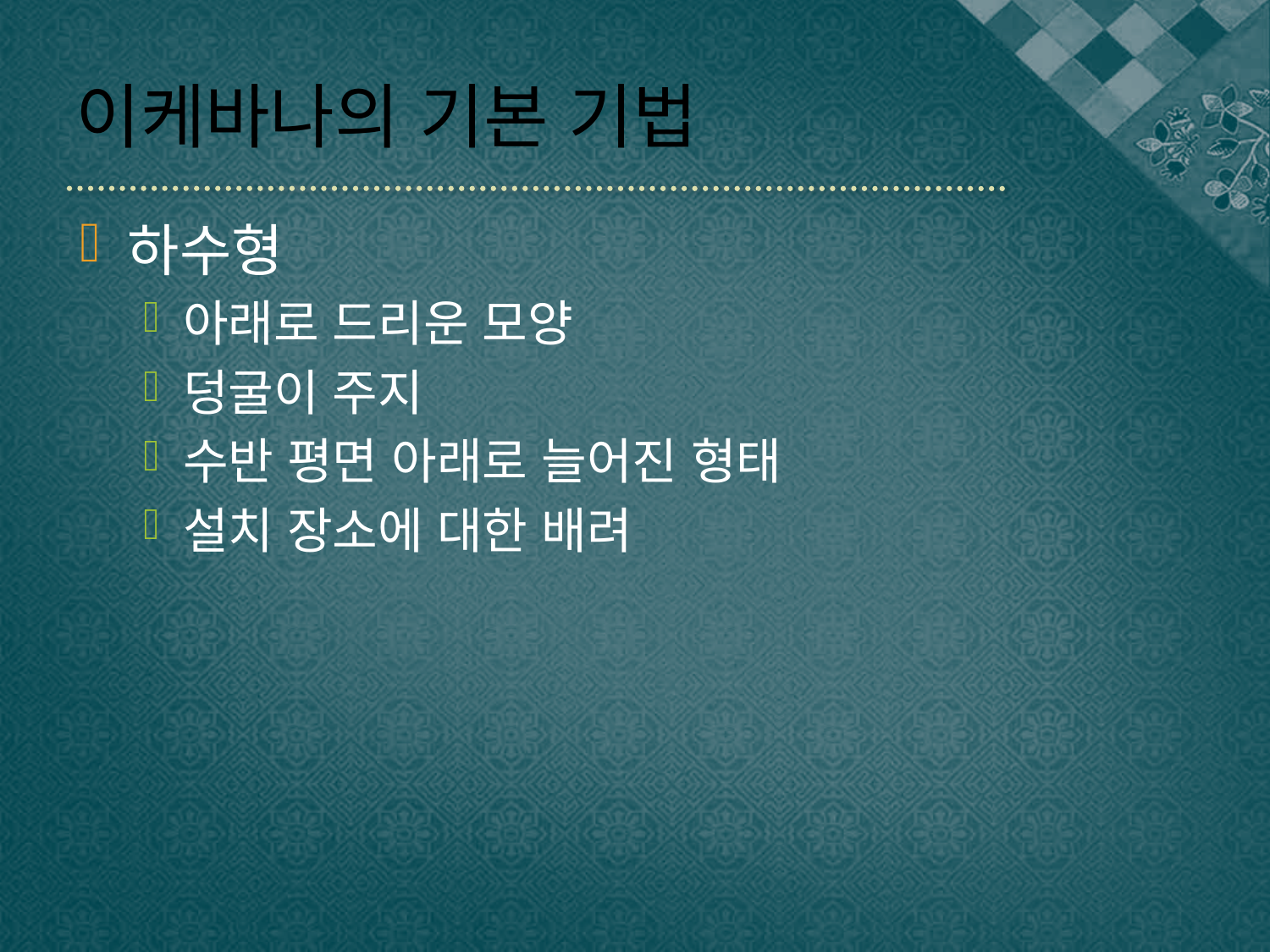

# 이케바나의 기본 기법
하수형
아래로 드리운 모양
덩굴이 주지
수반 평면 아래로 늘어진 형태
설치 장소에 대한 배려